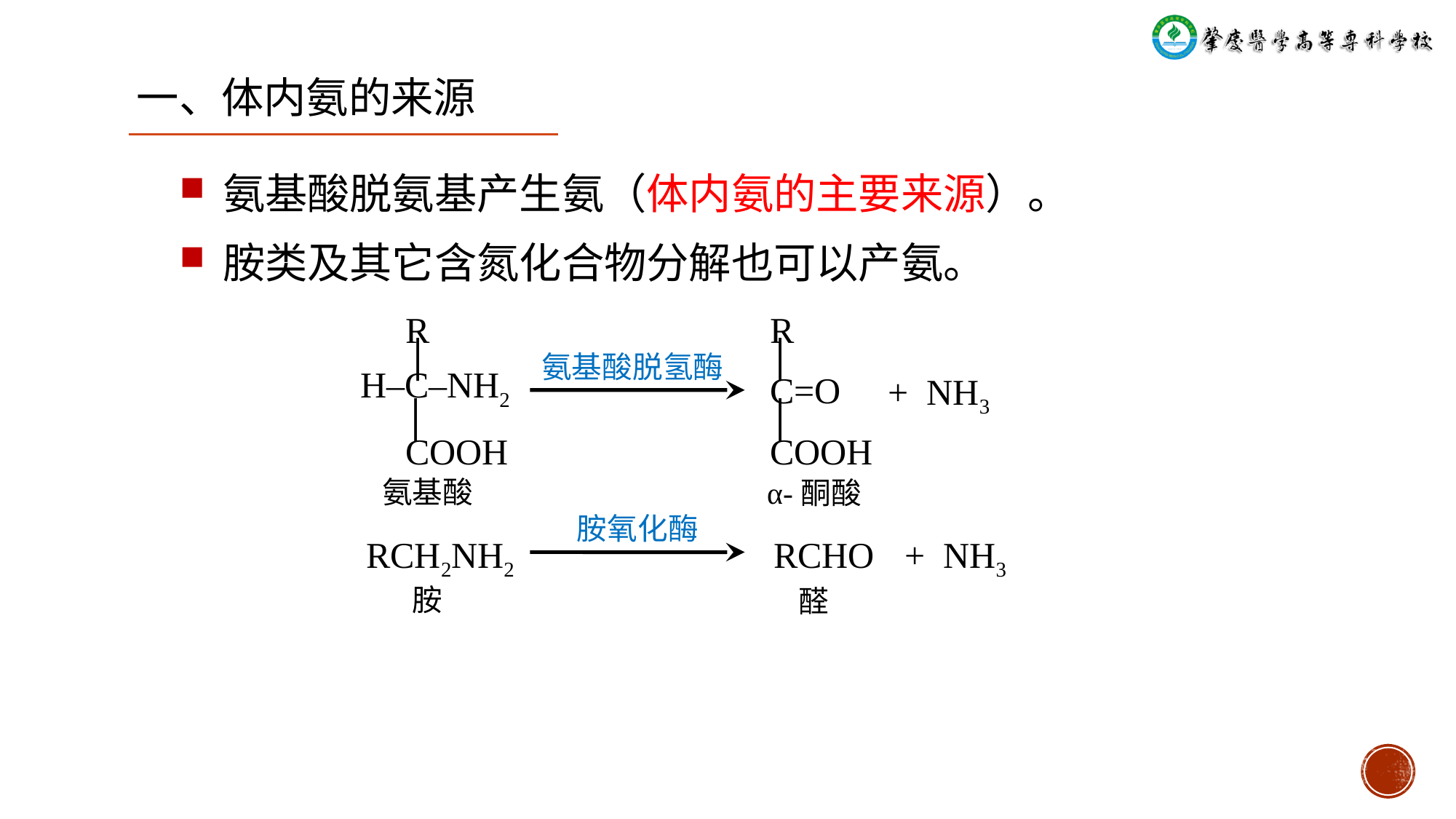

一、体内氨的来源
氨基酸脱氨基产生氨（体内氨的主要来源）。
胺类及其它含氮化合物分解也可以产氨。
     R
     ׀
H‒C‒NH2
     ׀
     COOH
R
׀
C=O
׀
COOH
氨基酸脱氢酶
+  NH3

氨基酸
α-酮酸
胺氧化酶
+  NH3
RCH2NH2
RCHO

胺
醛